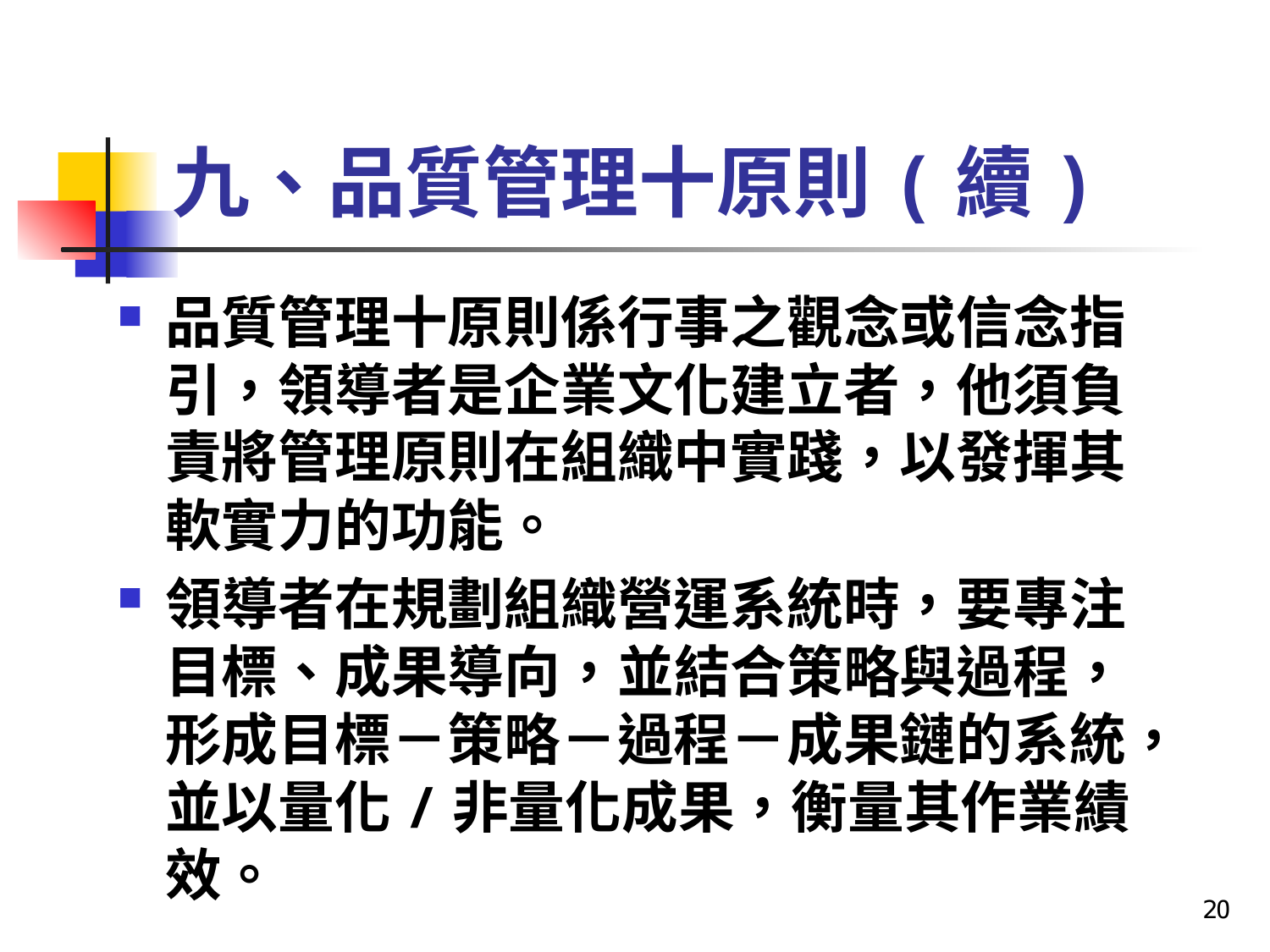

# 九、品質管理十原則(續)
品質管理十原則係行事之觀念或信念指引，領導者是企業文化建立者，他須負責將管理原則在組織中實踐，以發揮其軟實力的功能。
領導者在規劃組織營運系統時，要專注目標、成果導向，並結合策略與過程，形成目標－策略－過程－成果鏈的系統，並以量化/非量化成果，衡量其作業績效。

20